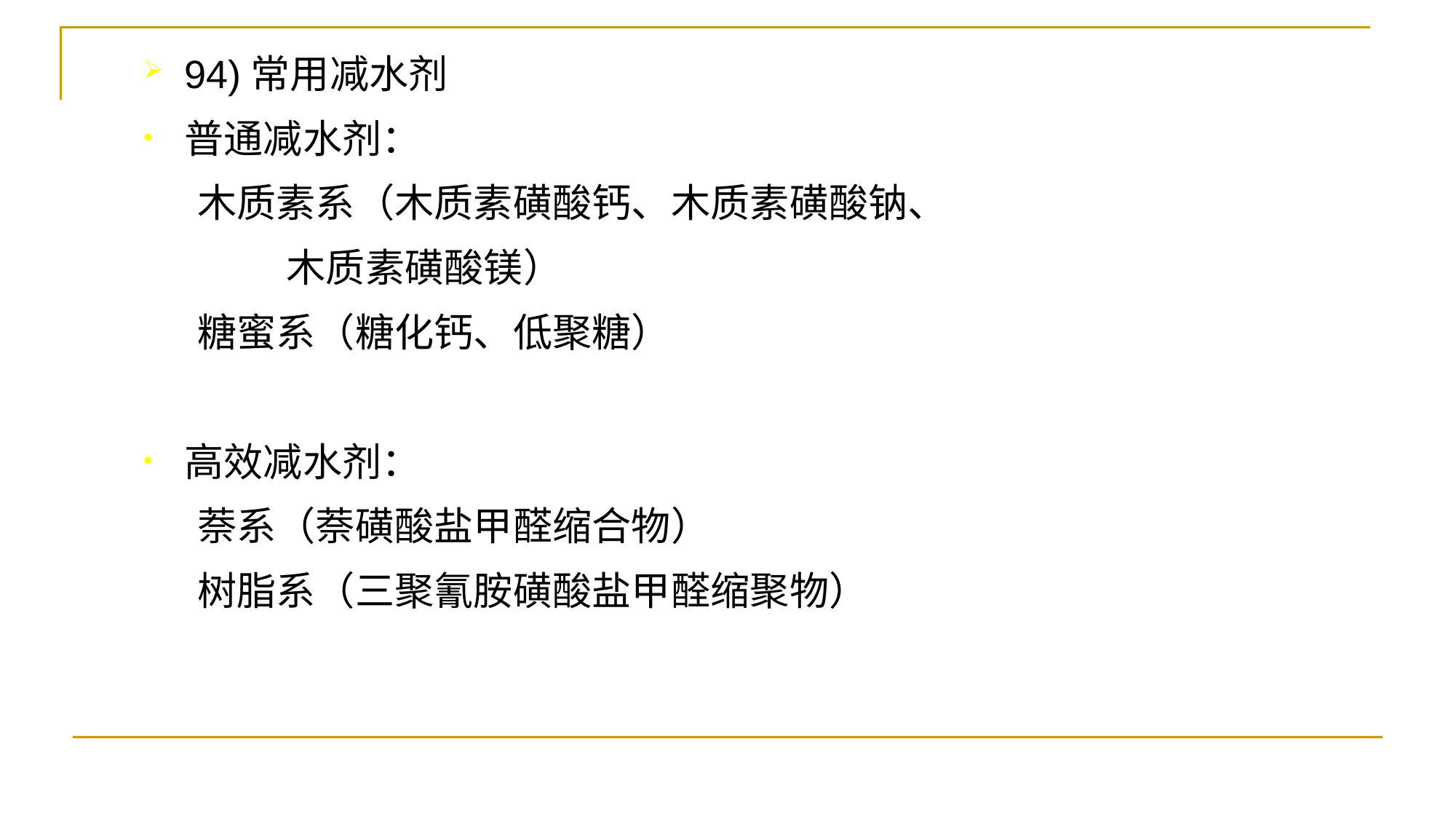

94)常用减水剂
普通减水剂：
     木质素系（木质素磺酸钙、木质素磺酸钠、
               木质素磺酸镁）
     糖蜜系（糖化钙、低聚糖）

高效减水剂：
     萘系（萘磺酸盐甲醛缩合物）
     树脂系（三聚氰胺磺酸盐甲醛缩聚物）